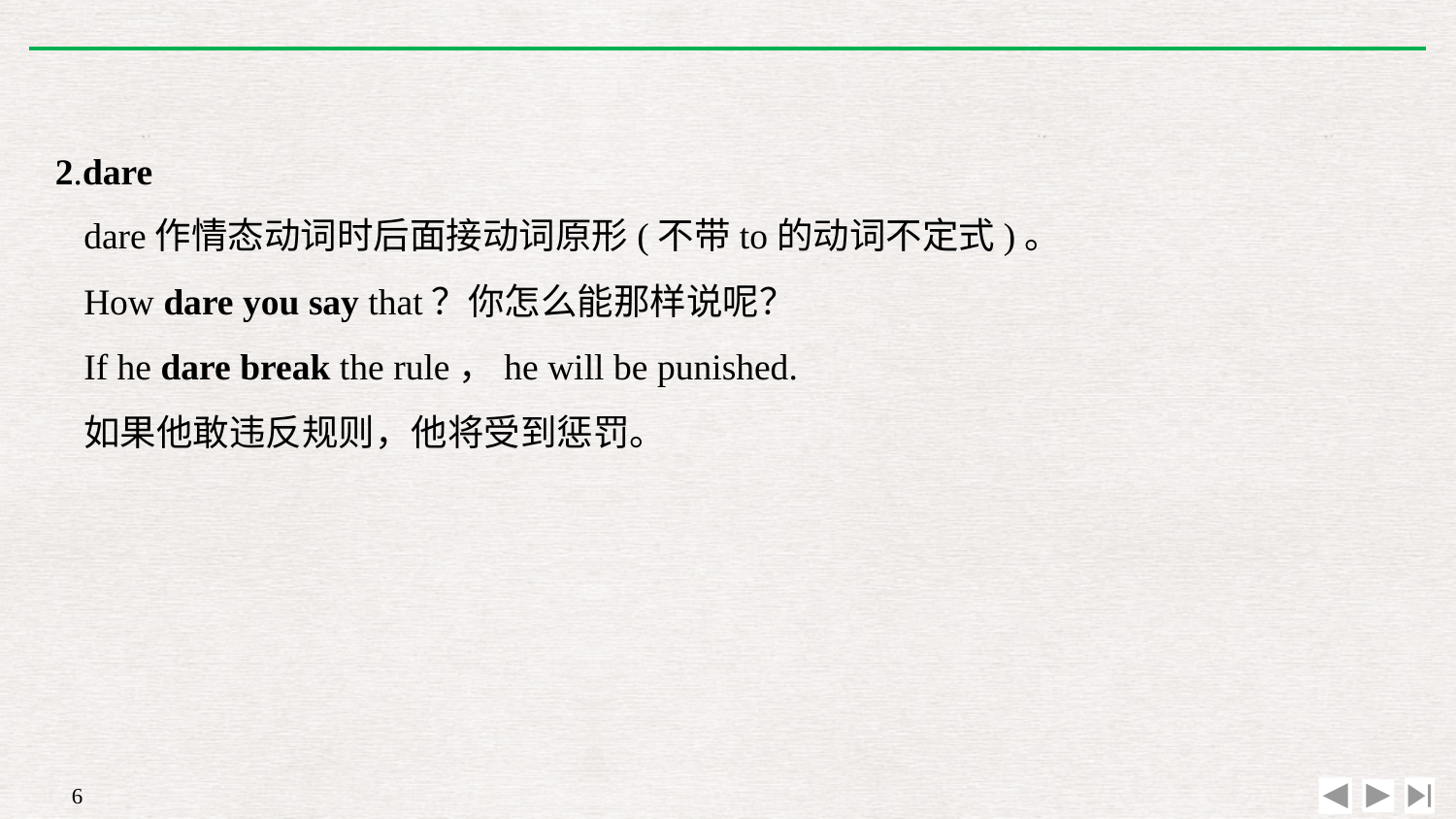

2.dare
dare作情态动词时后面接动词原形(不带to的动词不定式)。
How dare you say that？你怎么能那样说呢？
If he dare break the rule，he will be punished.
如果他敢违反规则，他将受到惩罚。